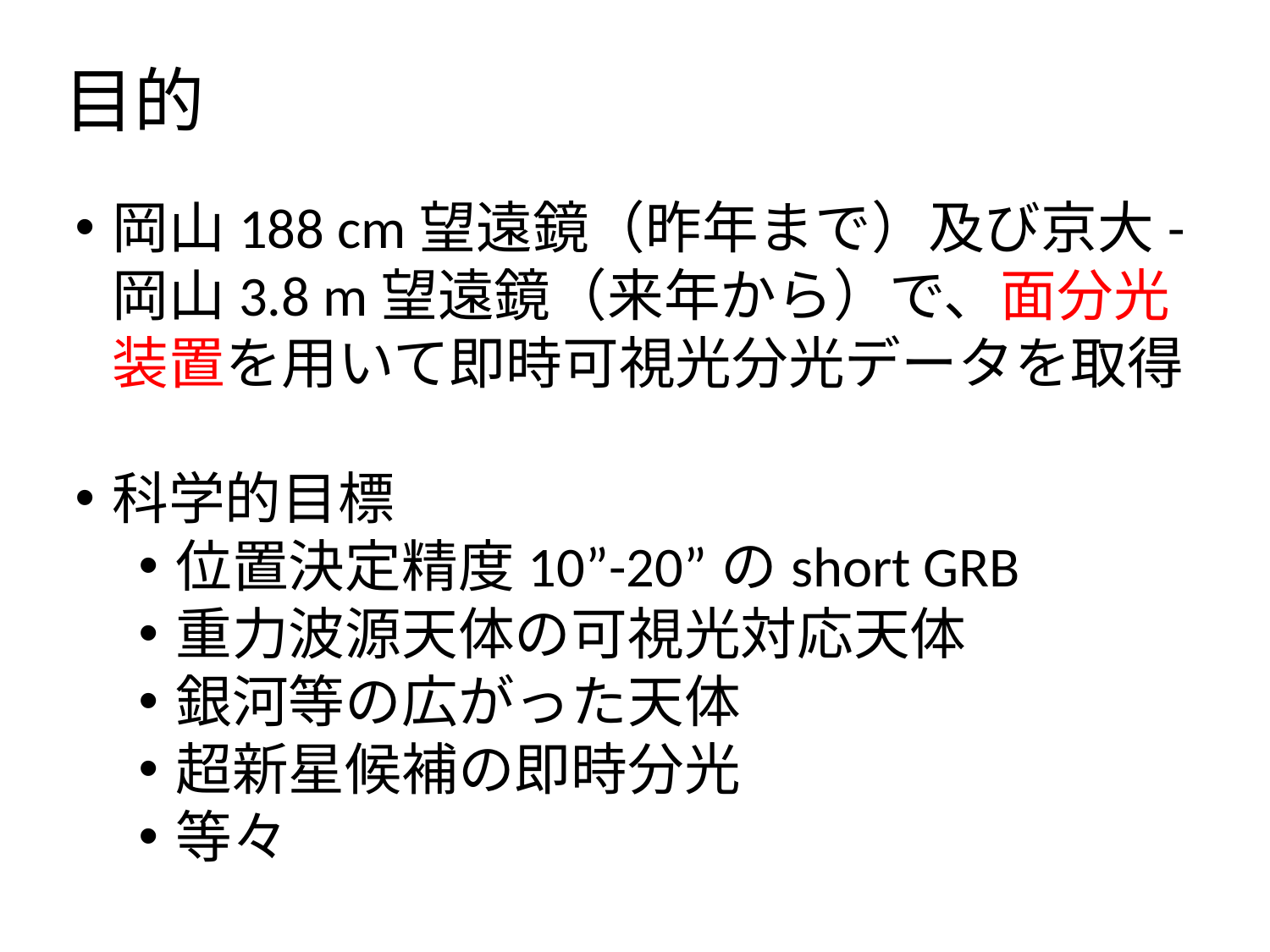

目的
岡山188 cm望遠鏡（昨年まで）及び京大-岡山3.8 m望遠鏡（来年から）で、面分光装置を用いて即時可視光分光データを取得

科学的目標
位置決定精度10”-20”のshort GRB
重力波源天体の可視光対応天体
銀河等の広がった天体
超新星候補の即時分光
等々